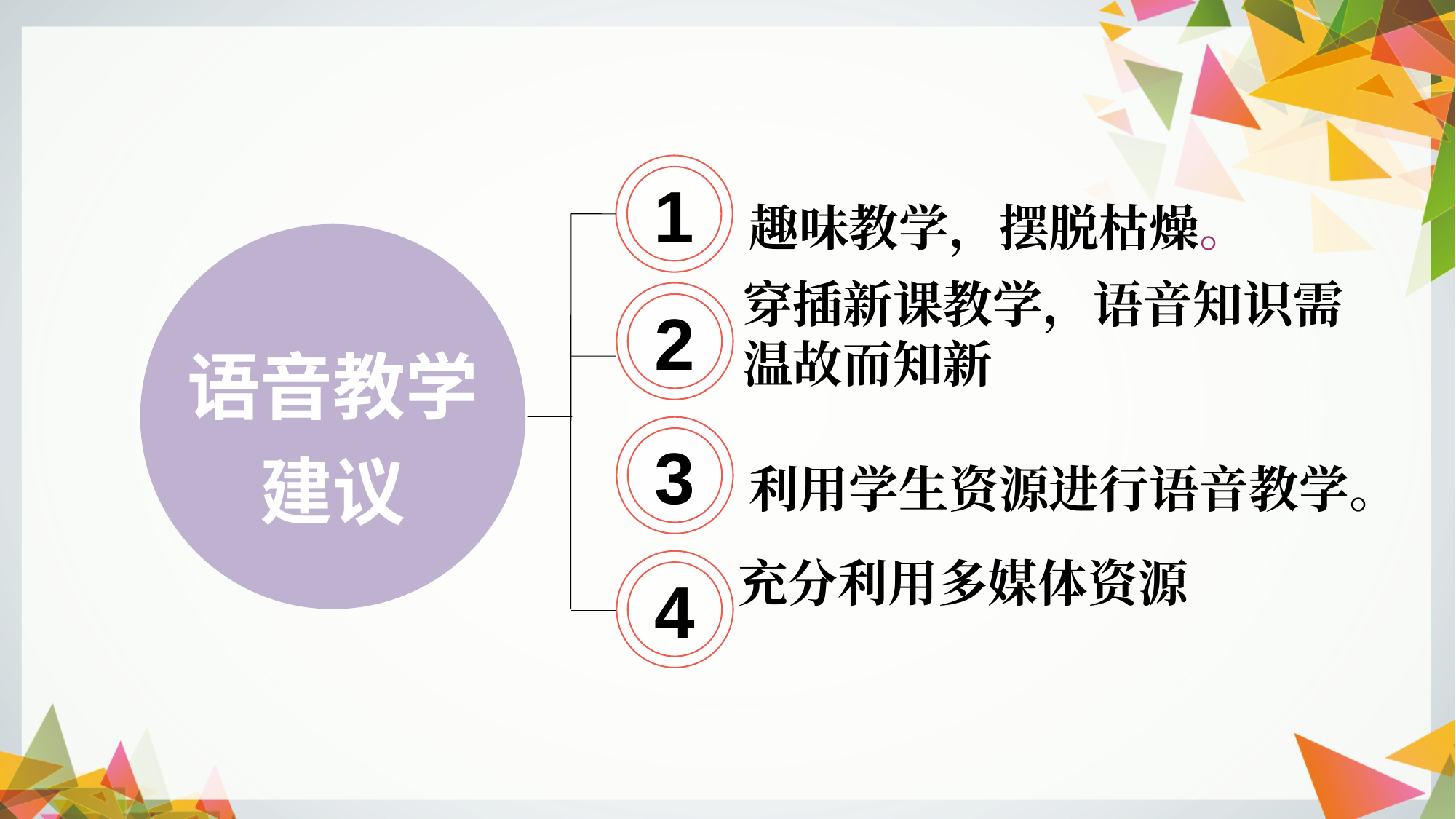

1
趣味教学，摆脱枯燥。

穿插新课教学，语音知识需温故而知新

2
语音教学建议

3
利用学生资源进行语音教学。

充分利用多媒体资源

4